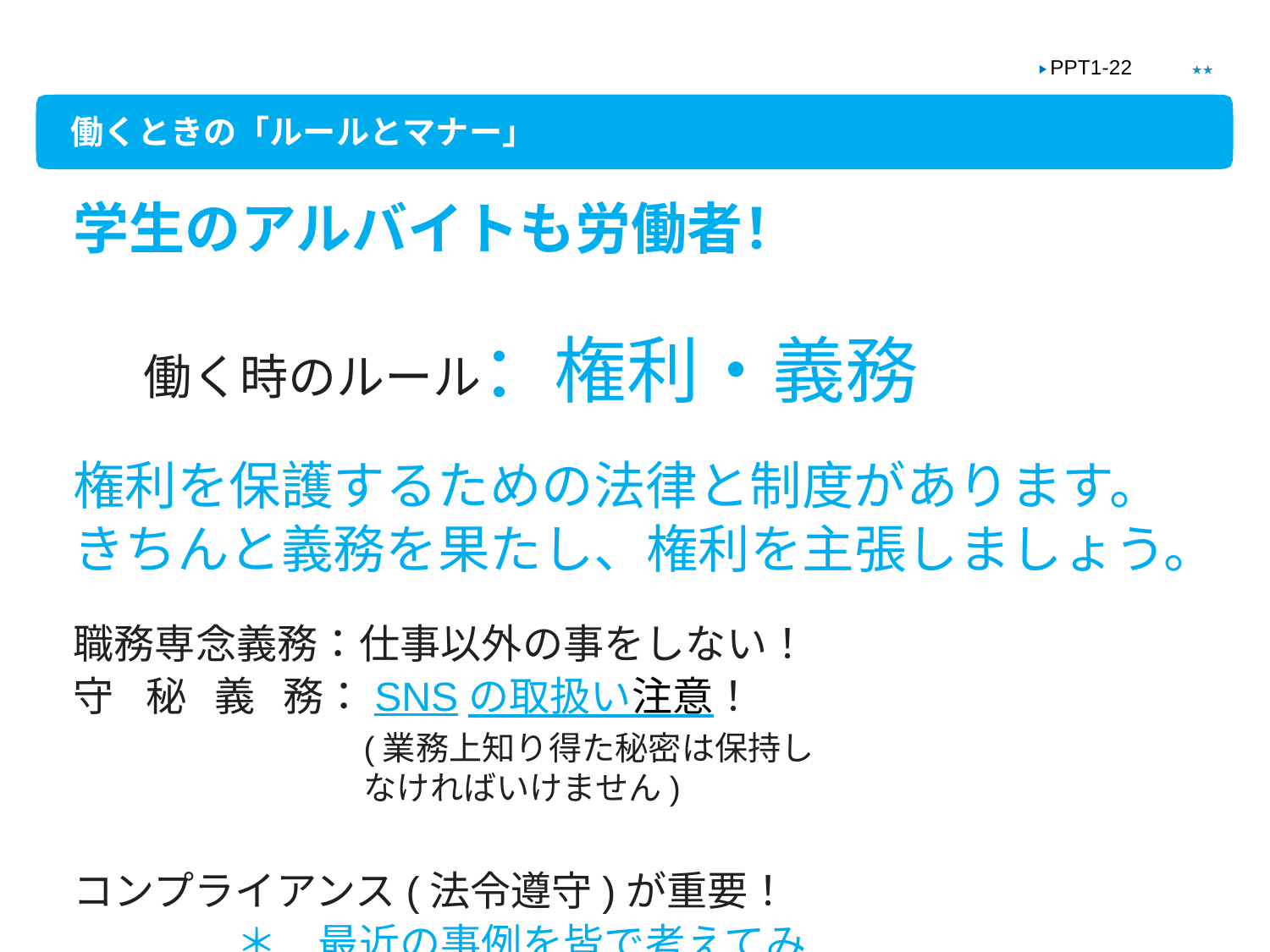

★★
▶ PPT1-22

働くときの「ルールとマナー」
学生のアルバイトも労働者！
働く時のルール：権利・義務
権利を保護するための法律と制度があります。
きちんと義務を果たし、権利を主張しましょう。
職務専念義務：仕事以外の事をしない！守	秘	義	務：SNSの取扱い注意！
(業務上知り得た秘密は保持しなければいけません)

コンプライアンス(法令遵守)が重要！
　　　　＊　最近の事例を皆で考えてみましょう!!